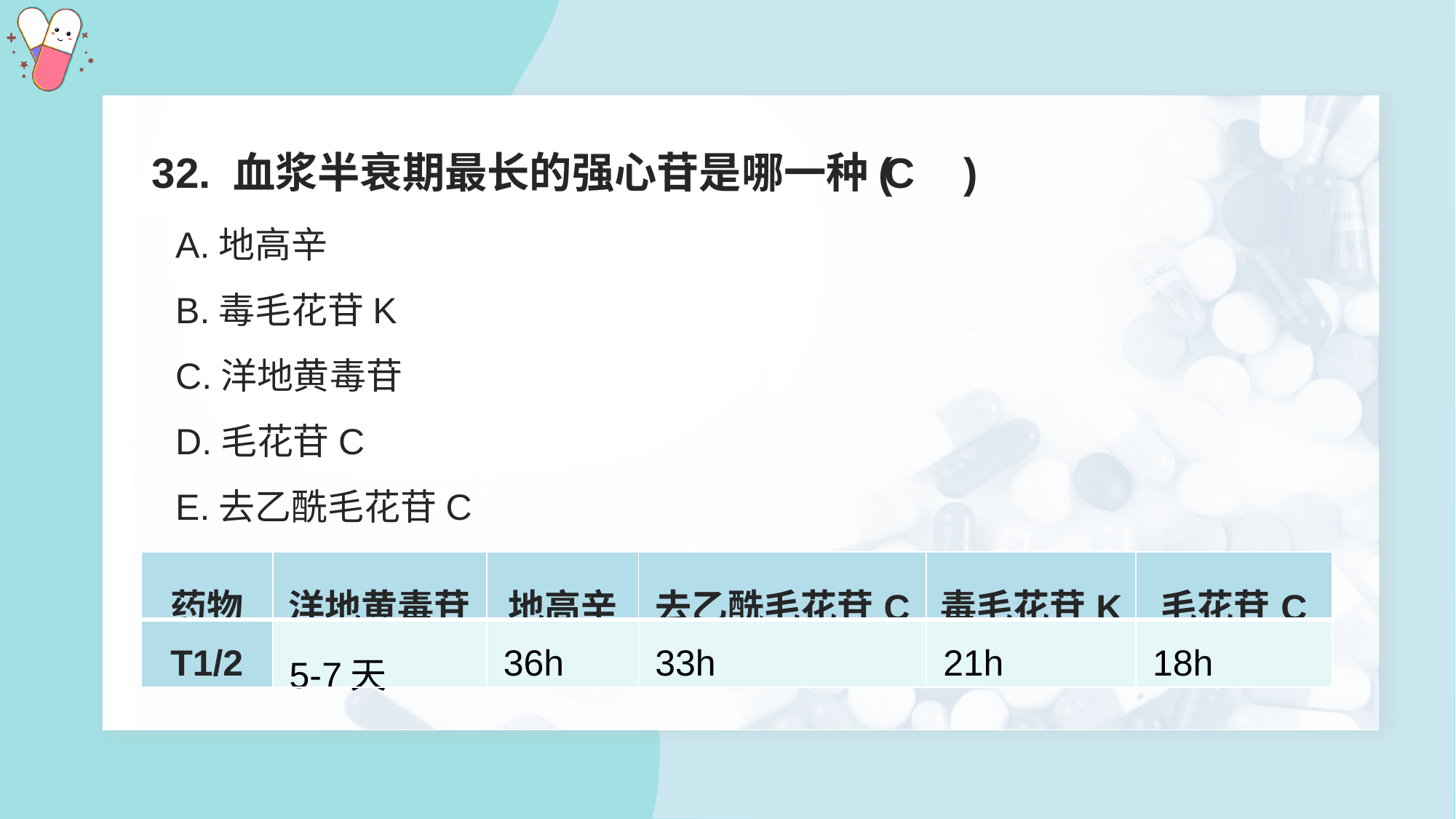

32. 血浆半衰期最长的强心苷是哪一种(      )
C
A.地高辛
B.毒毛花苷K
C.洋地黄毒苷
D.毛花苷C
E.去乙酰毛花苷C
| 药物 | 洋地黄毒苷 | 地高辛 | 去乙酰毛花苷C | 毒毛花苷K | 毛花苷C |
| --- | --- | --- | --- | --- | --- |
| T1/2 | 5-7天 | 36h | 33h | 21h | 18h |